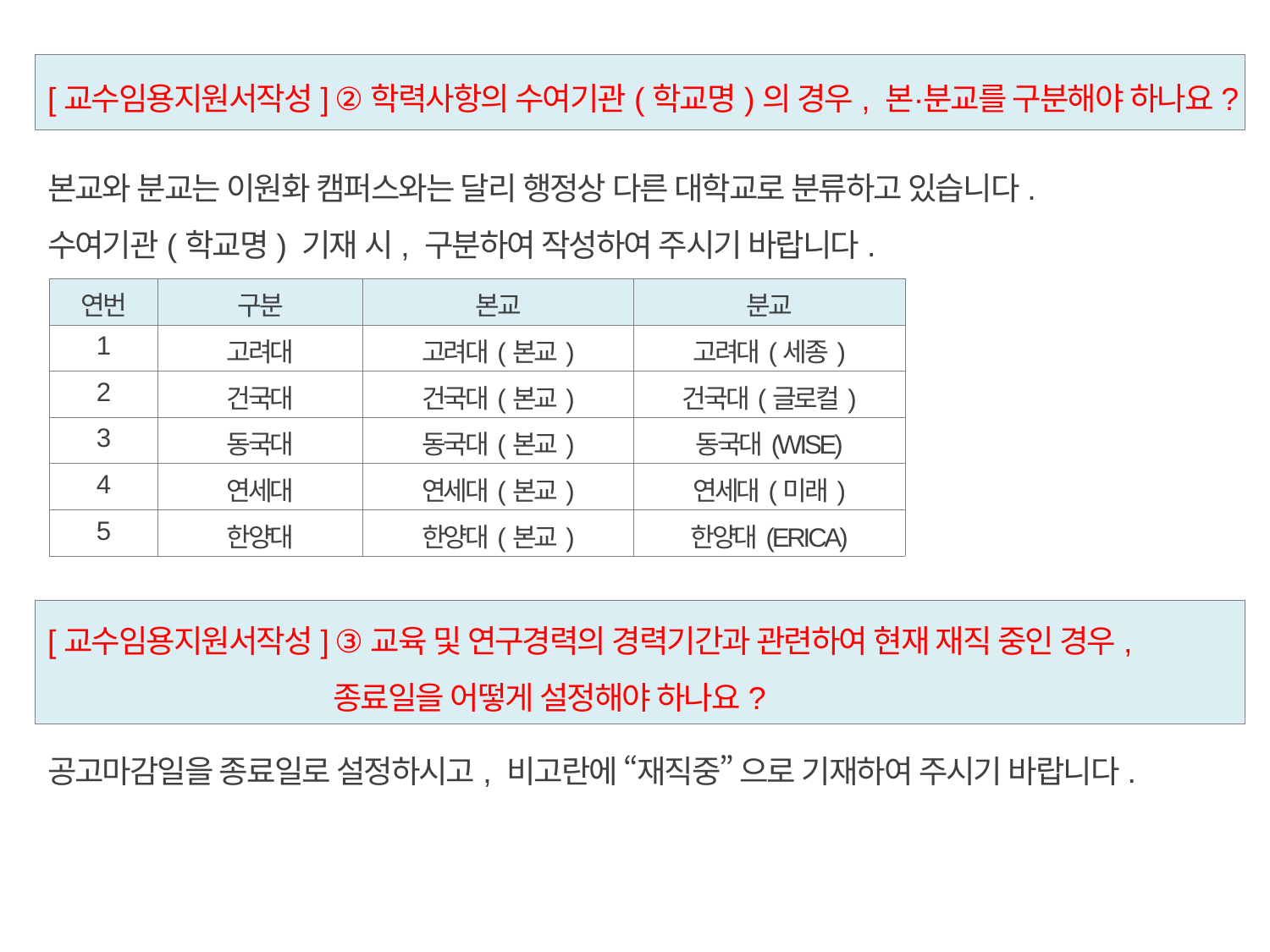

[교수임용지원서작성] ②학력사항의 수여기관(학교명)의 경우, 본∙분교를 구분해야 하나요?

본교와 분교는 이원화 캠퍼스와는 달리 행정상 다른 대학교로 분류하고 있습니다.
수여기관(학교명) 기재 시, 구분하여 작성하여 주시기 바랍니다.
| 연번 | 구분 | 본교 | 분교 |
| --- | --- | --- | --- |
| 1 | 고려대 | 고려대(본교) | 고려대(세종) |
| 2 | 건국대 | 건국대(본교) | 건국대(글로컬) |
| 3 | 동국대 | 동국대(본교) | 동국대(WISE) |
| 4 | 연세대 | 연세대(본교) | 연세대(미래) |
| 5 | 한양대 | 한양대(본교) | 한양대(ERICA) |
[교수임용지원서작성] ③교육 및 연구경력의 경력기간과 관련하여 현재 재직 중인 경우, 종료일을 어떻게 설정해야 하나요?

공고마감일을 종료일로 설정하시고, 비고란에 “재직중” 으로 기재하여 주시기 바랍니다.